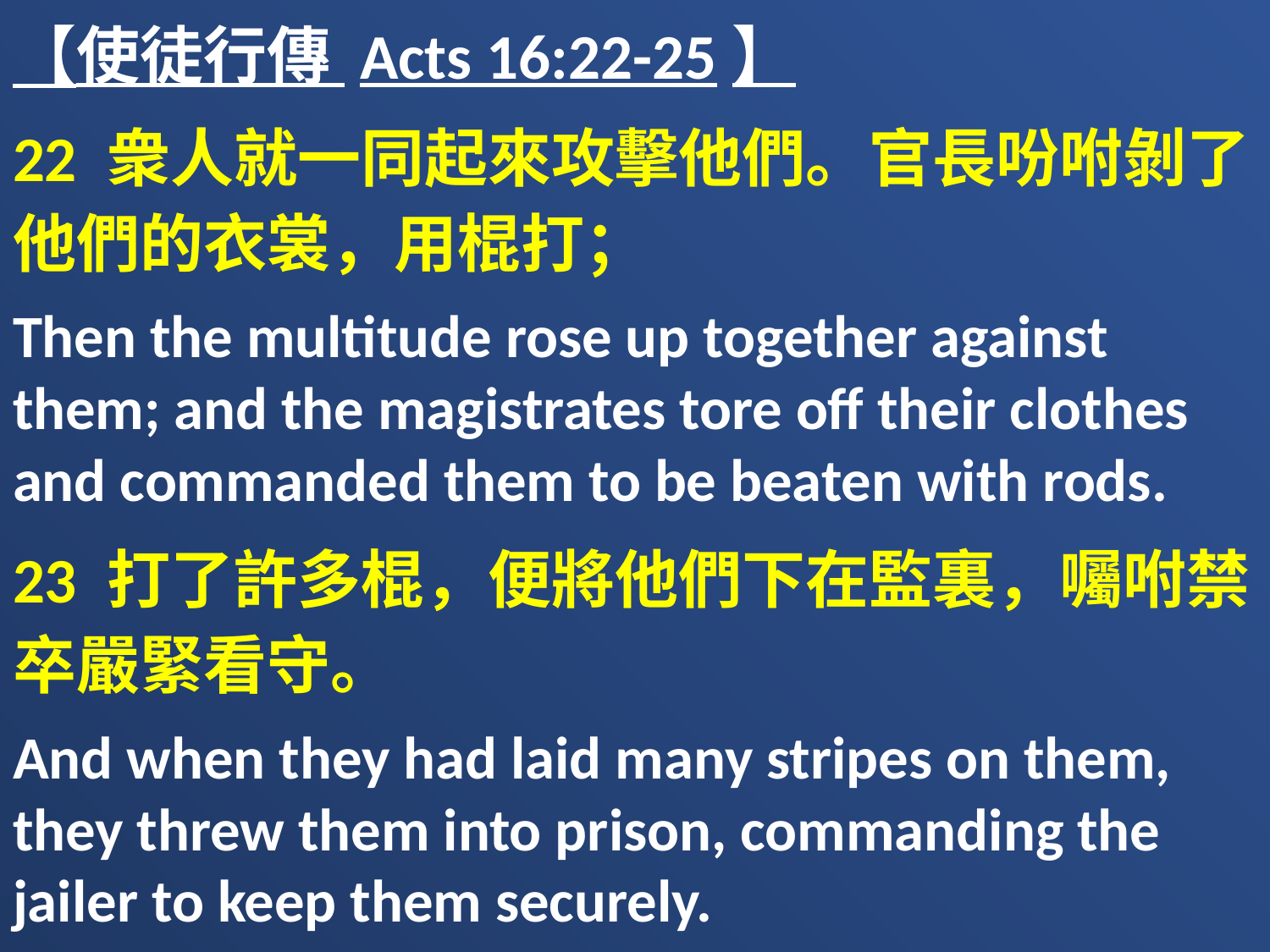

【使徒行傳 Acts 16:22-25】
22 衆人就一同起來攻擊他們。官長吩咐剝了他們的衣裳，用棍打；
Then the multitude rose up together against them; and the magistrates tore off their clothes and commanded them to be beaten with rods.
23 打了許多棍，便將他們下在監裏，囑咐禁卒嚴緊看守。
And when they had laid many stripes on them, they threw them into prison, commanding the jailer to keep them securely.